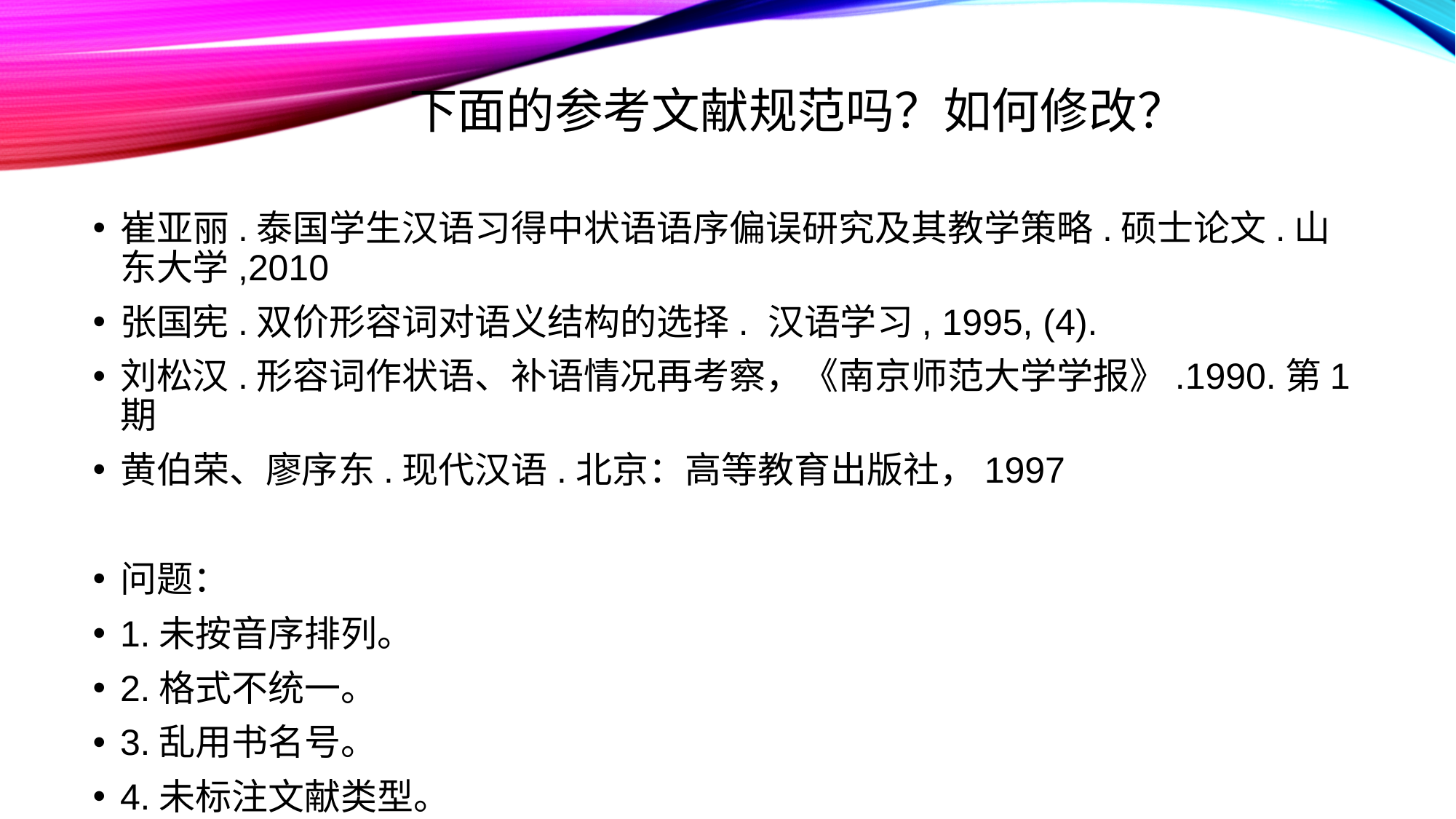

# 下面的参考文献规范吗？如何修改？
崔亚丽.泰国学生汉语习得中状语语序偏误研究及其教学策略.硕士论文.山东大学,2010
张国宪.双价形容词对语义结构的选择. 汉语学习, 1995, (4).
刘松汉.形容词作状语、补语情况再考察，《南京师范大学学报》.1990.第1期
黄伯荣、廖序东.现代汉语.北京：高等教育出版社，1997

问题：
1.未按音序排列。
2.格式不统一。
3.乱用书名号。
4.未标注文献类型。